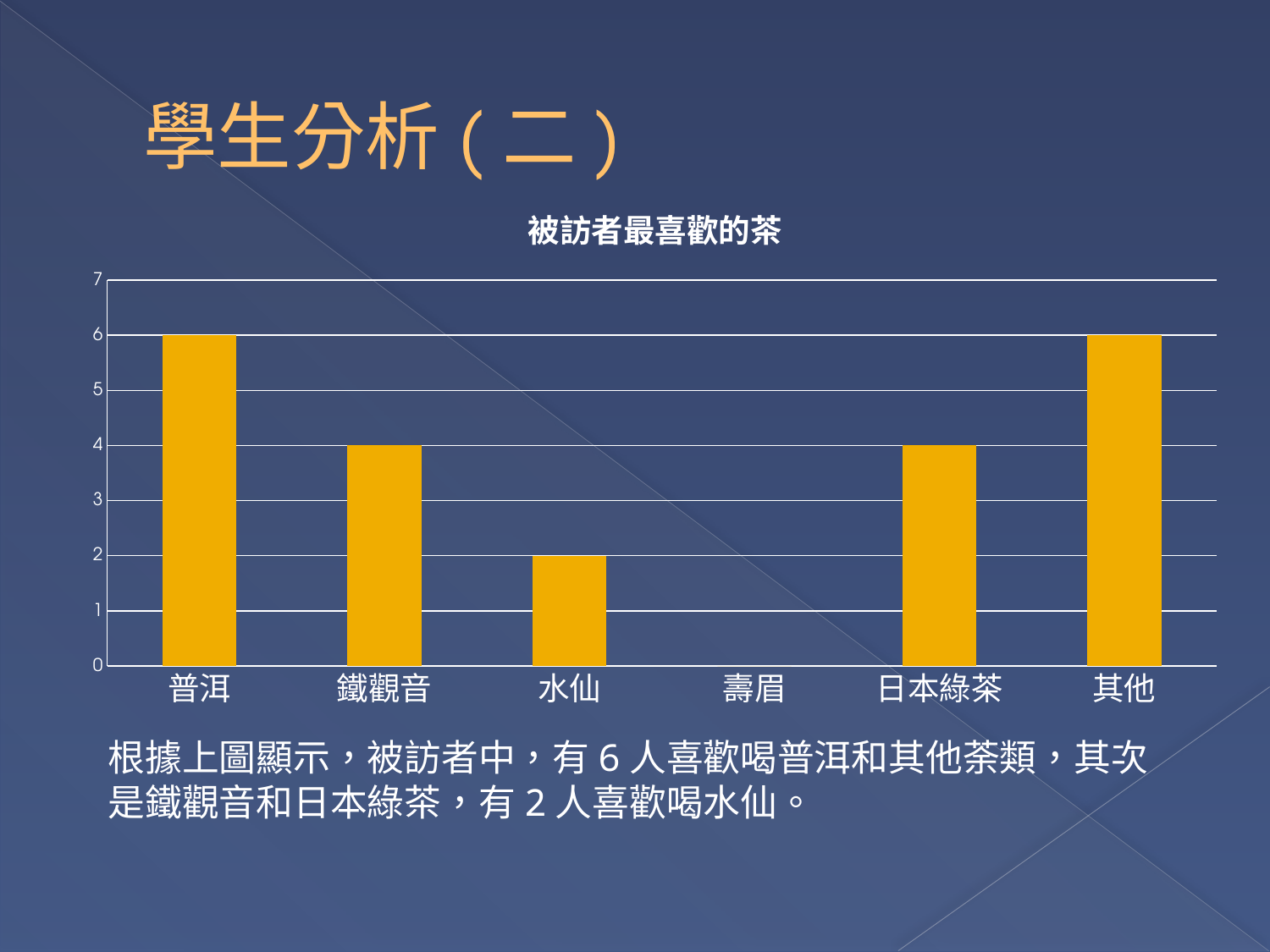

# 學生分析(二)

### Chart: 被訪者最喜歡的茶

| Category |  |
|---|---|
| 普洱 | 6.0 |
| 鐵觀音 | 4.0 |
| 水仙 | 2.0 |
| 壽眉 | 0.0 |
| 日本綠茶 | 4.0 |
| 其他 | 6.0 |
根據上圖顯示，被訪者中，有6人喜歡喝普洱和其他荼類，其次是鐵觀音和日本綠茶，有2人喜歡喝水仙。